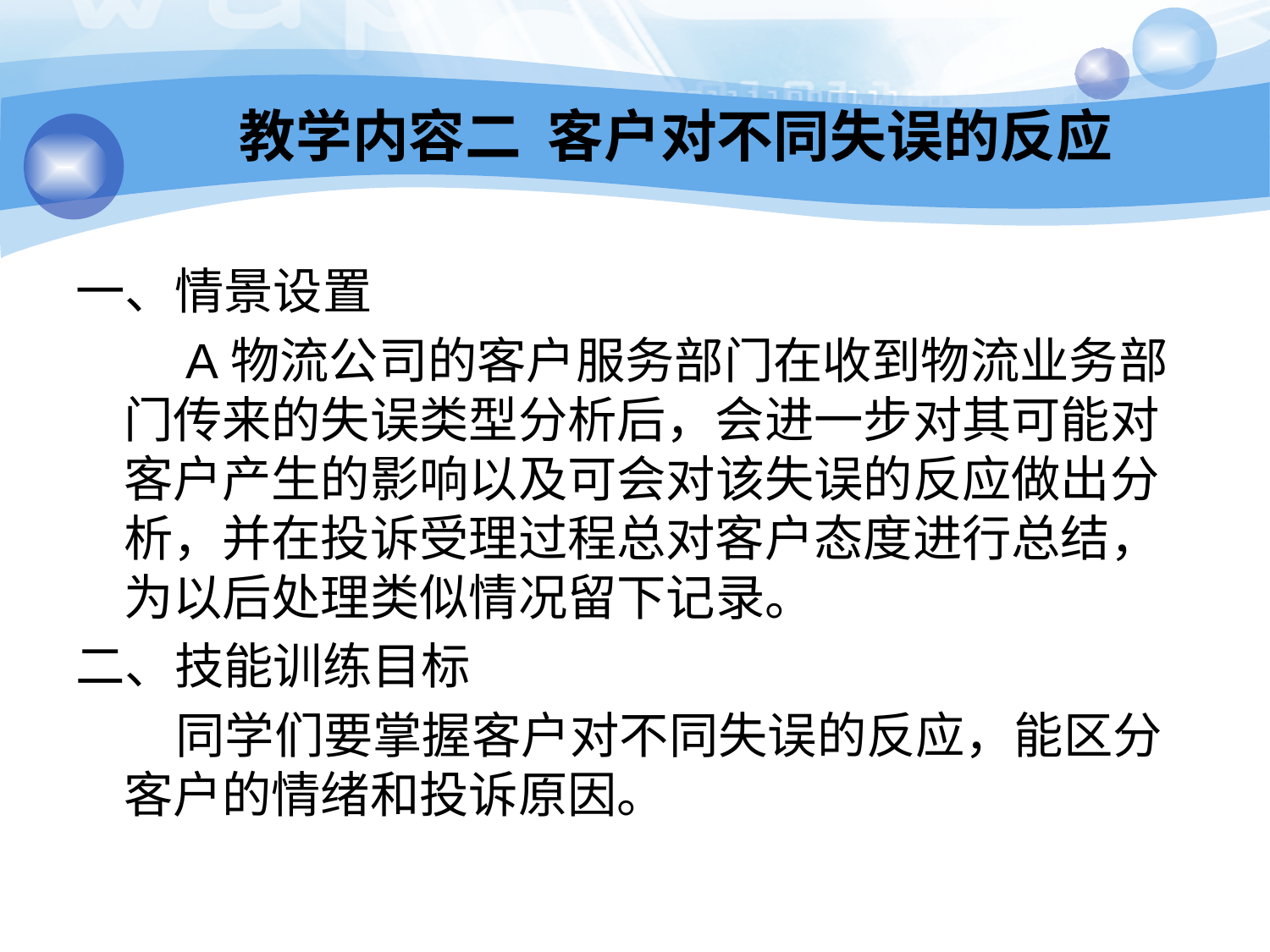

教学内容二  客户对不同失误的反应
一、情景设置
        A物流公司的客户服务部门在收到物流业务部门传来的失误类型分析后，会进一步对其可能对客户产生的影响以及可会对该失误的反应做出分析，并在投诉受理过程总对客户态度进行总结，为以后处理类似情况留下记录。
二、技能训练目标
        同学们要掌握客户对不同失误的反应，能区分客户的情绪和投诉原因。